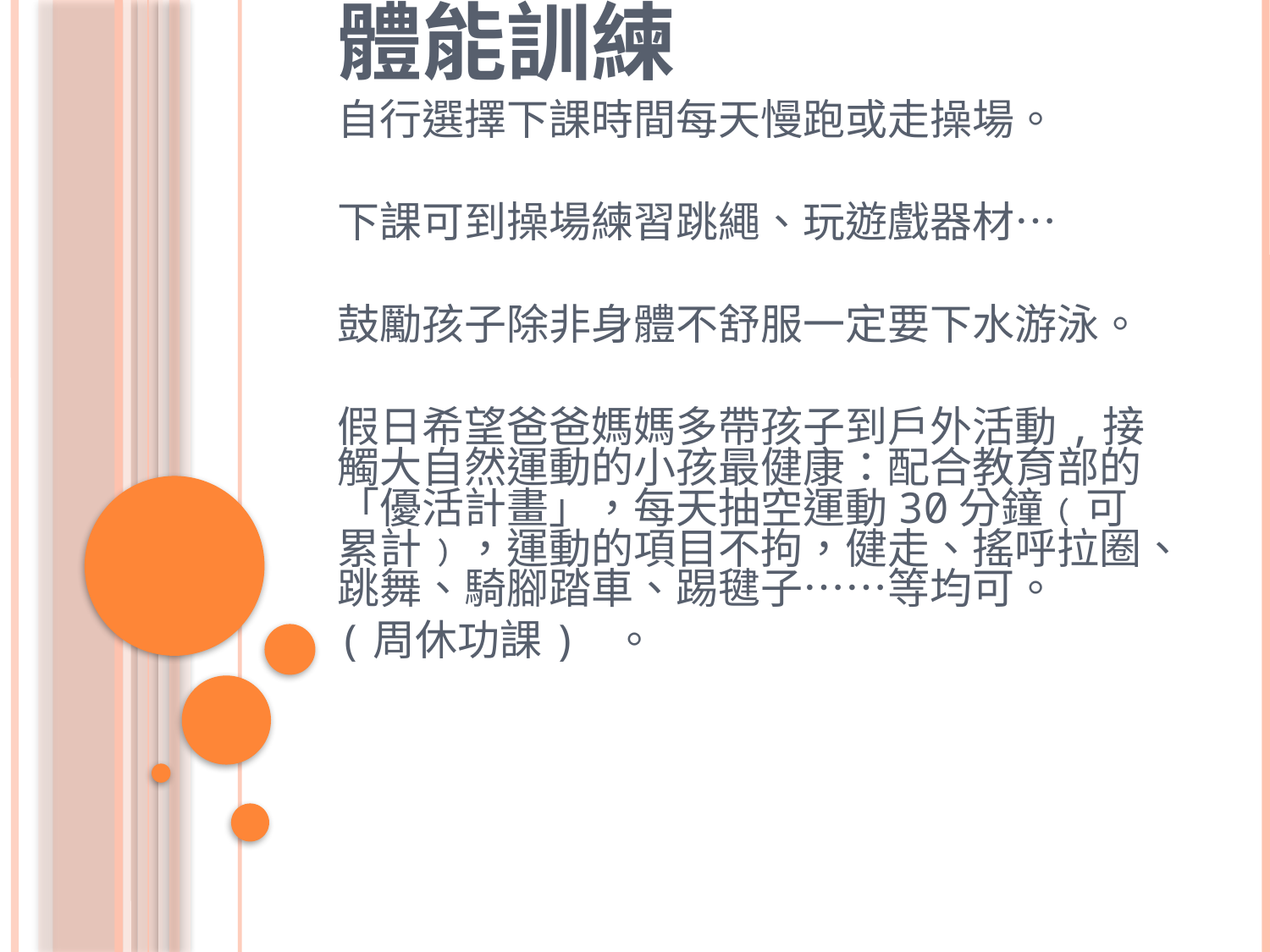

# 體能訓練
自行選擇下課時間每天慢跑或走操場。

下課可到操場練習跳繩、玩遊戲器材…

鼓勵孩子除非身體不舒服一定要下水游泳。

假日希望爸爸媽媽多帶孩子到戶外活動,接觸大自然運動的小孩最健康：配合教育部的「優活計畫」，每天抽空運動30分鐘﹙可累計﹚，運動的項目不拘，健走、搖呼拉圈、跳舞、騎腳踏車、踢毽子……等均可。
(周休功課) 。